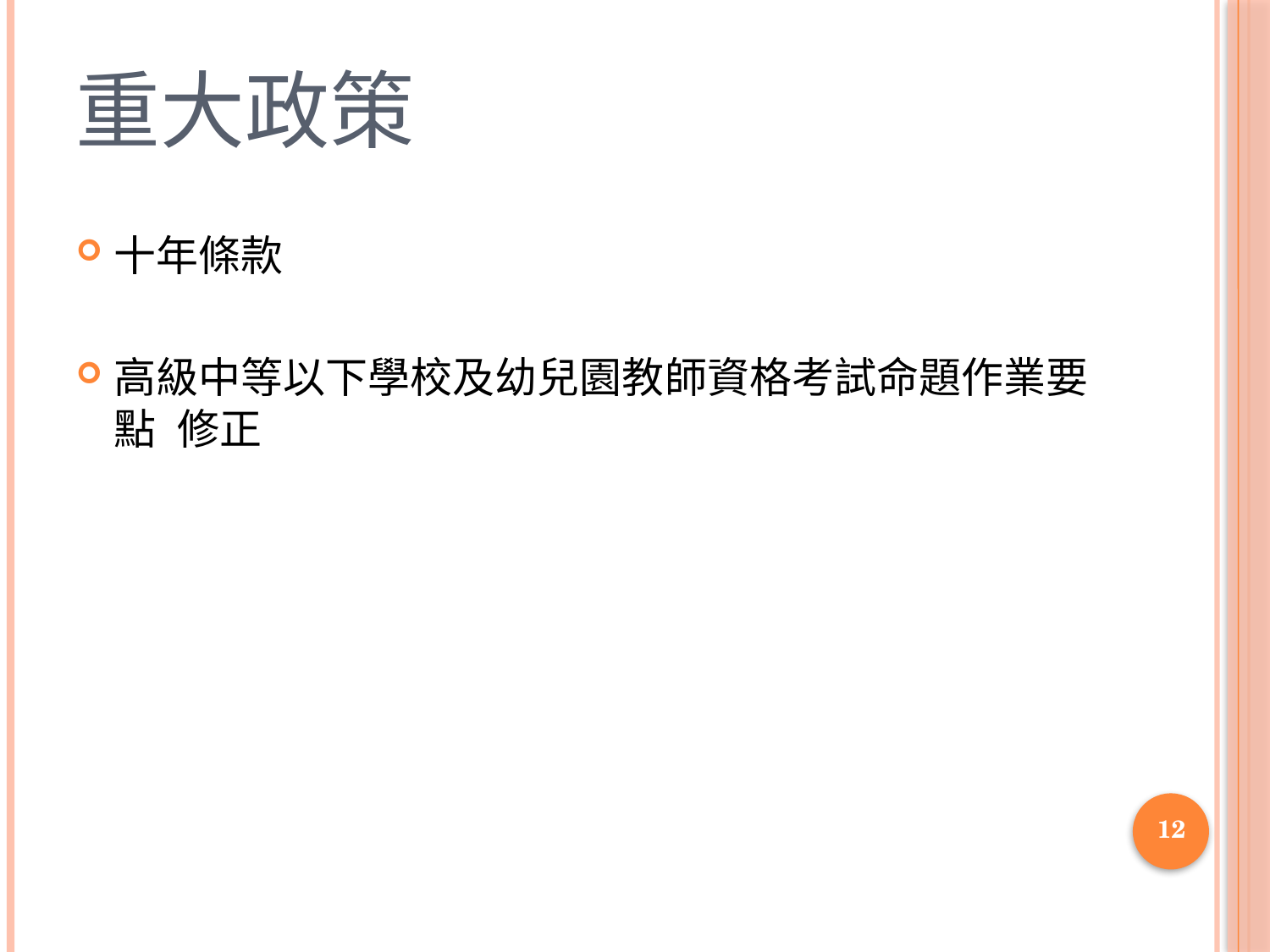

# 重大政策

十年條款

高級中等以下學校及幼兒園教師資格考試命題作業要點 修正

12